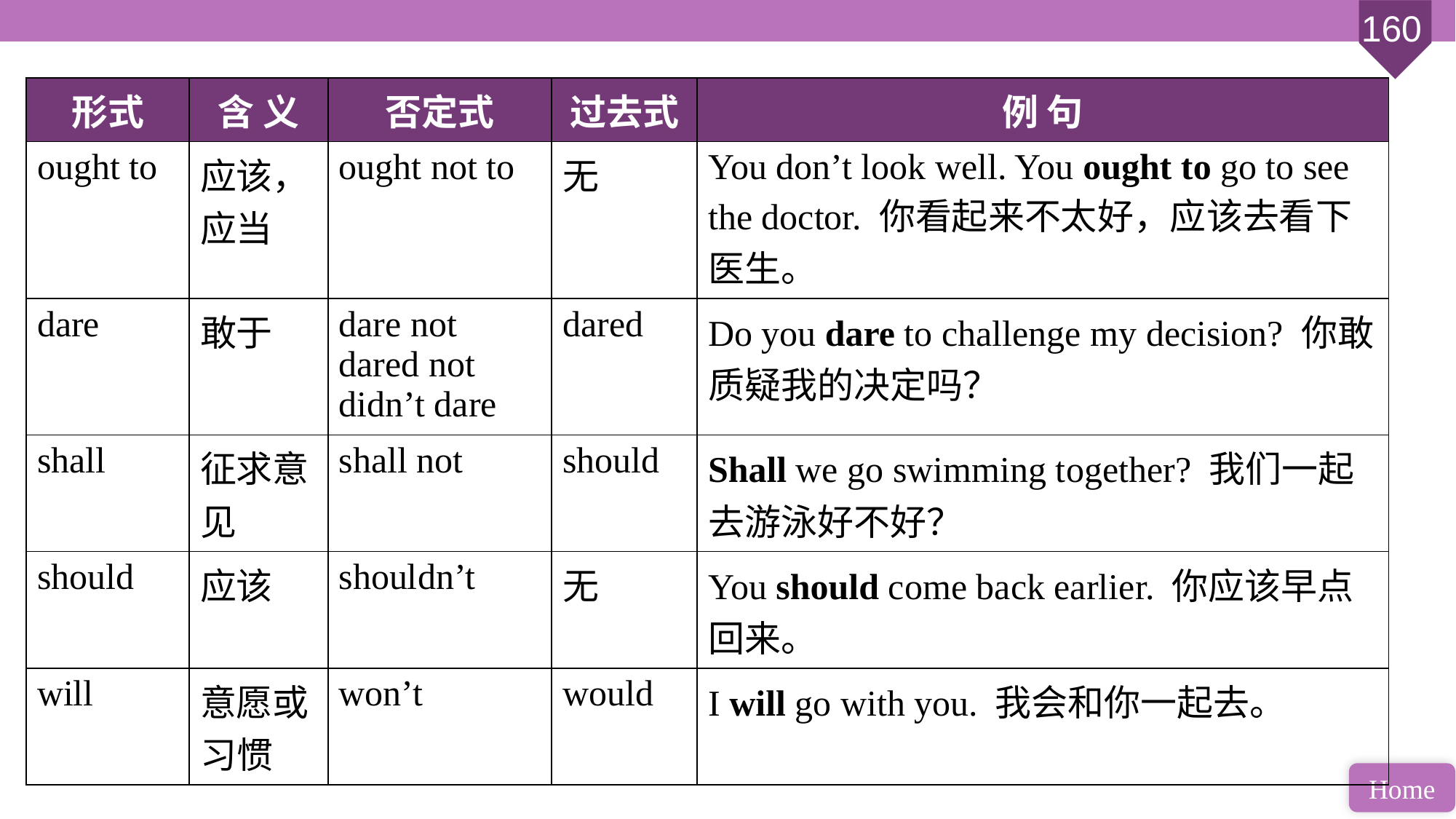

| 形式 | 含 义 | 否定式 | 过去式 | 例 句 |
| --- | --- | --- | --- | --- |
| ought to | 应该，应当 | ought not to | 无 | You don’t look well. You ought to go to see the doctor. 你看起来不太好，应该去看下医生。 |
| dare | 敢于 | dare not dared not didn’t dare | dared | Do you dare to challenge my decision? 你敢质疑我的决定吗？ |
| shall | 征求意见 | shall not | should | Shall we go swimming together? 我们一起去游泳好不好？ |
| should | 应该 | shouldn’t | 无 | You should come back earlier. 你应该早点回来。 |
| will | 意愿或习惯 | won’t | would | I will go with you. 我会和你一起去。 |